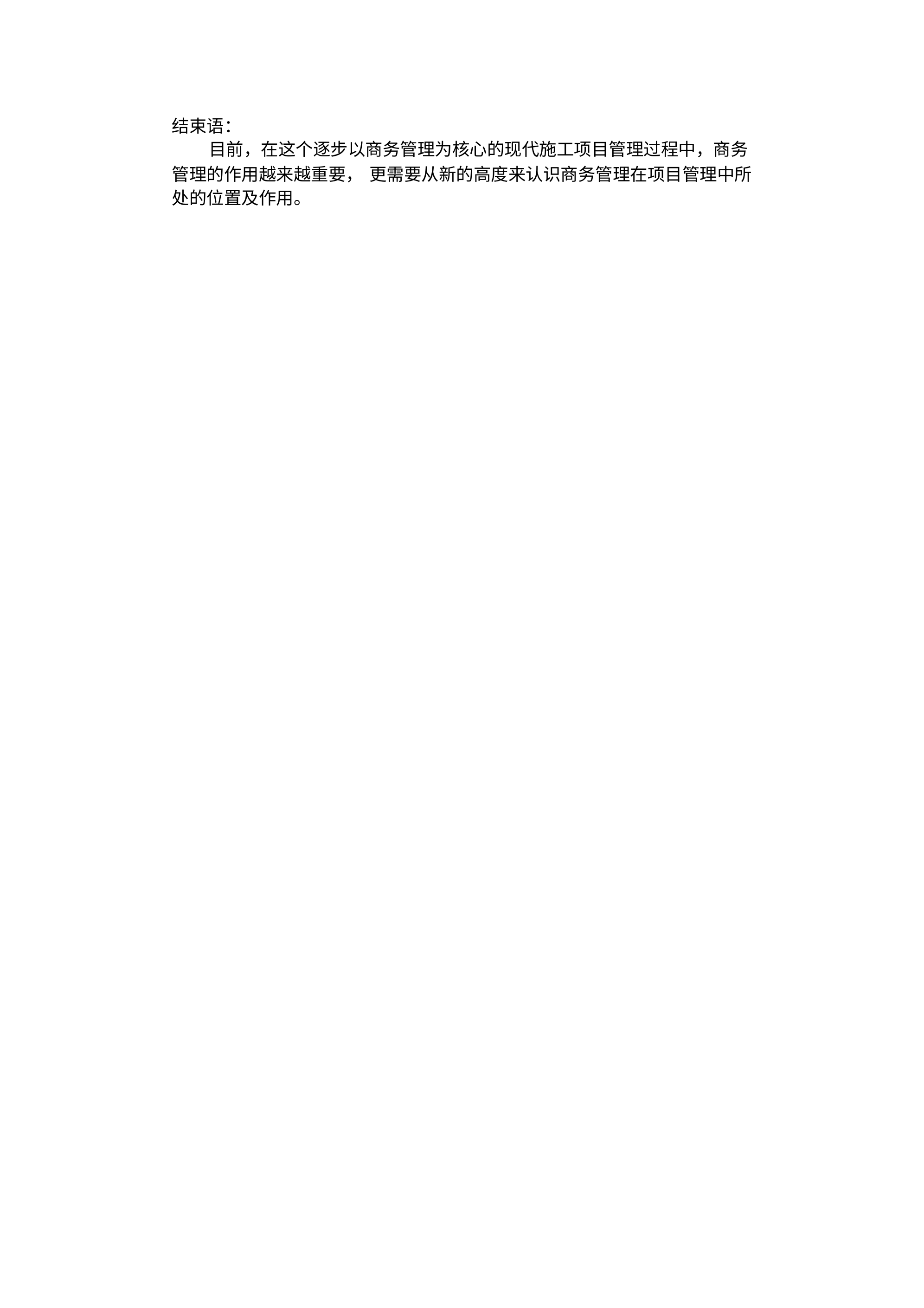

结束语：
目前，在这个逐步以商务管理为核心的现代施工项目管理过程中，商务
管理的作用越来越重要， 更需要从新的高度来认识商务管理在项目管理中所 处的位置及作用。